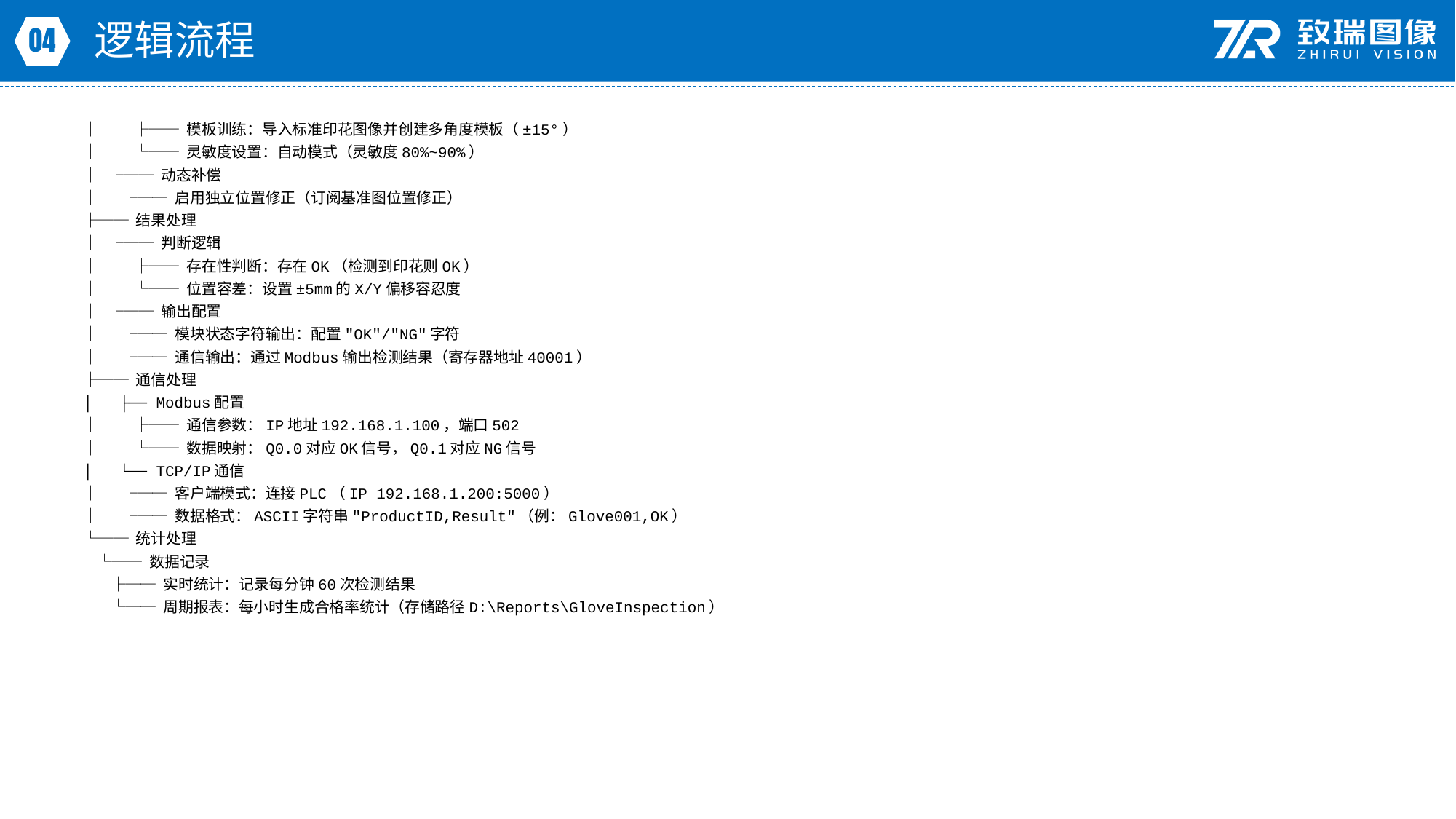

逻辑流程
04

│   │   ├── 模板训练：导入标准印花图像并创建多角度模板（±15°）
│   │   └── 灵敏度设置：自动模式（灵敏度80%~90%）
│   └── 动态补偿
│       └── 启用独立位置修正（订阅基准图位置修正）
├── 结果处理
│   ├── 判断逻辑
│   │   ├── 存在性判断：存在OK（检测到印花则OK）
│   │   └── 位置容差：设置±5mm的X/Y偏移容忍度
│   └── 输出配置
│       ├── 模块状态字符输出：配置"OK"/"NG"字符
│       └── 通信输出：通过Modbus输出检测结果（寄存器地址40001）
├── 通信处理
│   ├── Modbus配置
│   │   ├── 通信参数：IP地址192.168.1.100，端口502
│   │   └── 数据映射：Q0.0对应OK信号，Q0.1对应NG信号
│   └── TCP/IP通信
│       ├── 客户端模式：连接PLC（IP 192.168.1.200:5000）
│       └── 数据格式：ASCII字符串"ProductID,Result"（例：Glove001,OK）
└── 统计处理
    └── 数据记录
        ├── 实时统计：记录每分钟60次检测结果
        └── 周期报表：每小时生成合格率统计（存储路径D:\Reports\GloveInspection）